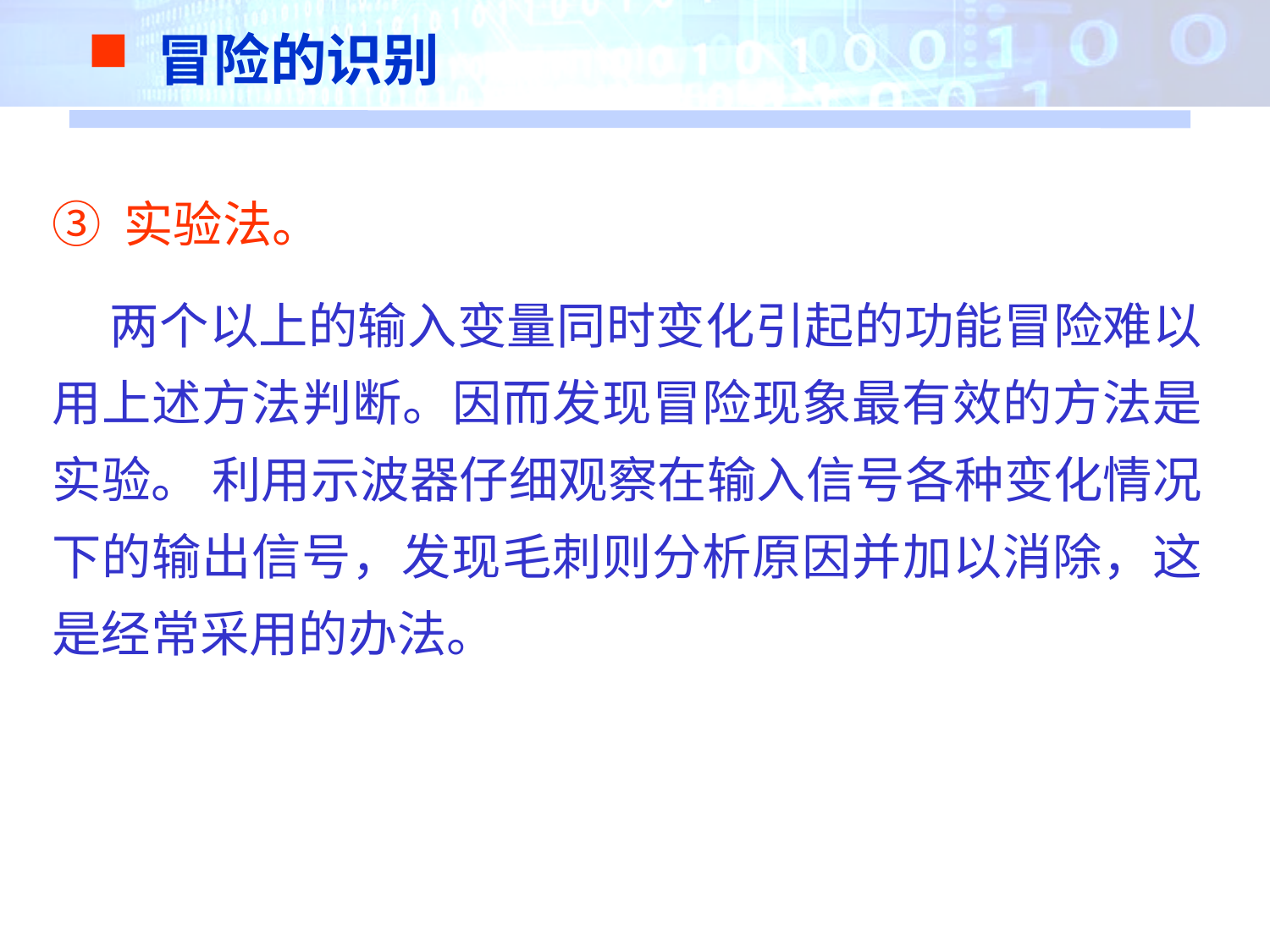

冒险的识别
③ 实验法。
    两个以上的输入变量同时变化引起的功能冒险难以用上述方法判断。因而发现冒险现象最有效的方法是实验。 利用示波器仔细观察在输入信号各种变化情况下的输出信号，发现毛刺则分析原因并加以消除，这是经常采用的办法。